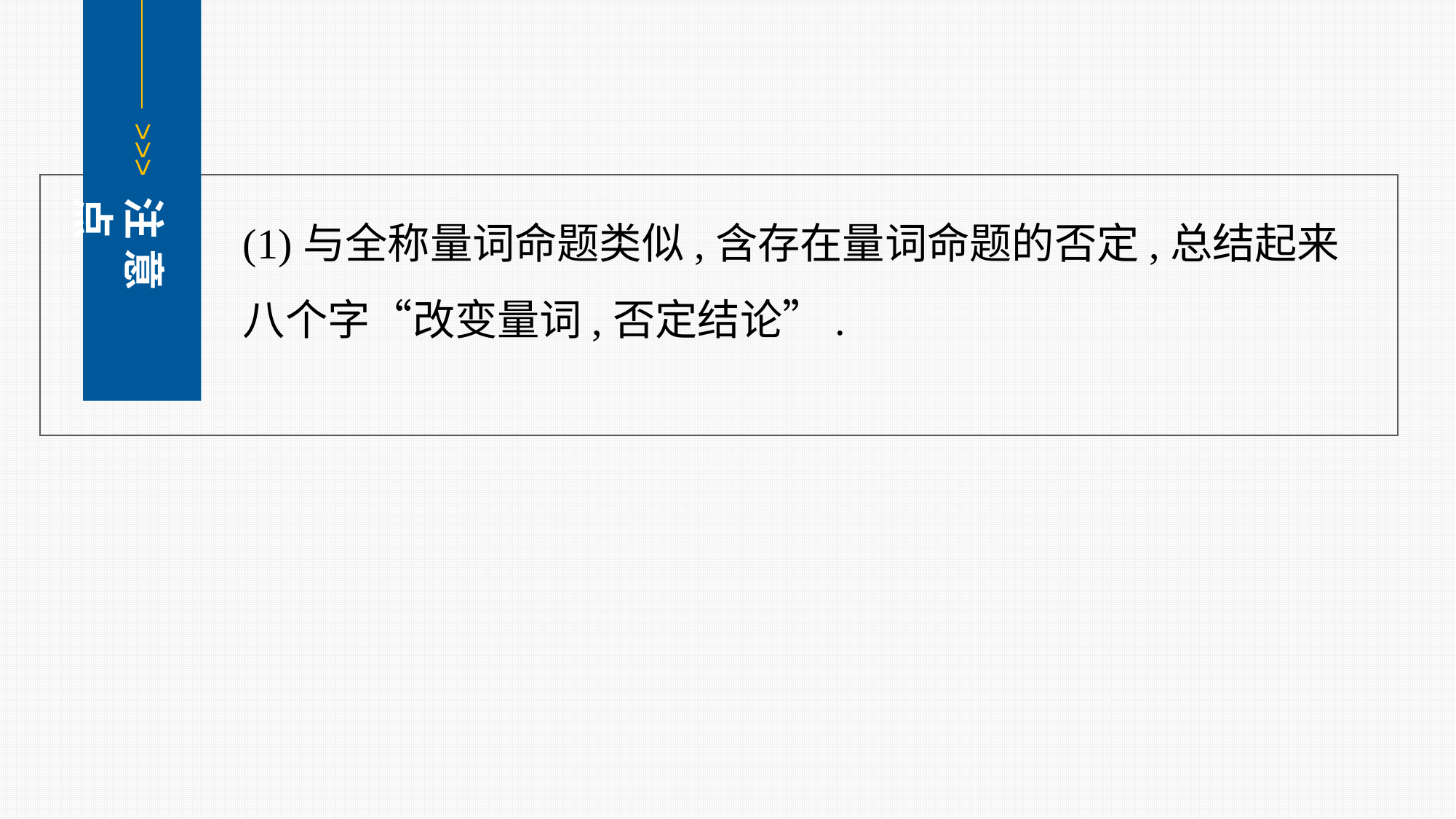

<<<
注 意 点

(1)与全称量词命题类似,含存在量词命题的否定,总结起来八个字“改变量词,否定结论”.